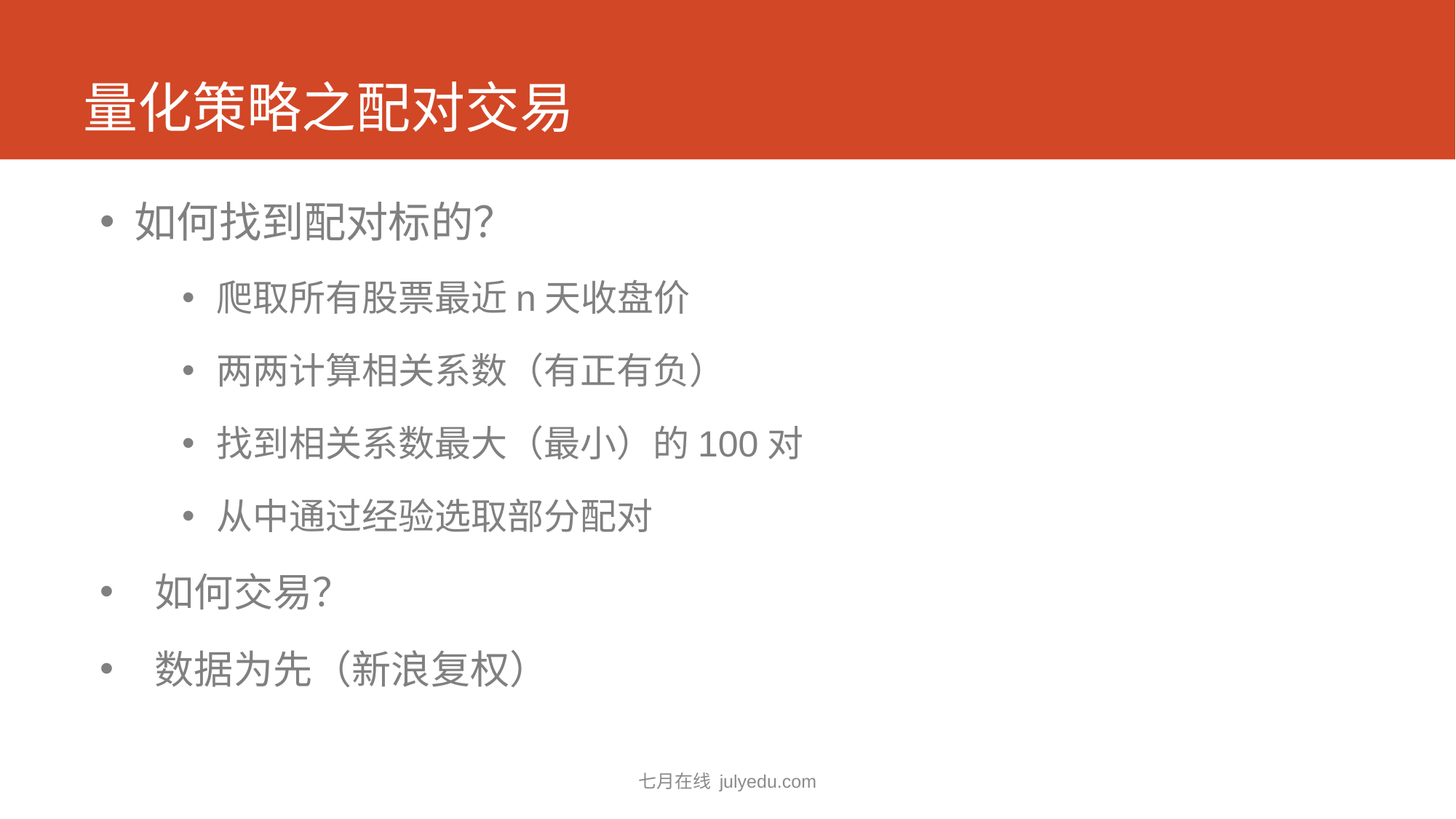

# 量化策略之配对交易
如何找到配对标的？
爬取所有股票最近n天收盘价
两两计算相关系数（有正有负）
找到相关系数最大（最小）的100对
从中通过经验选取部分配对
如何交易？
数据为先（新浪复权）
七月在线 julyedu.com